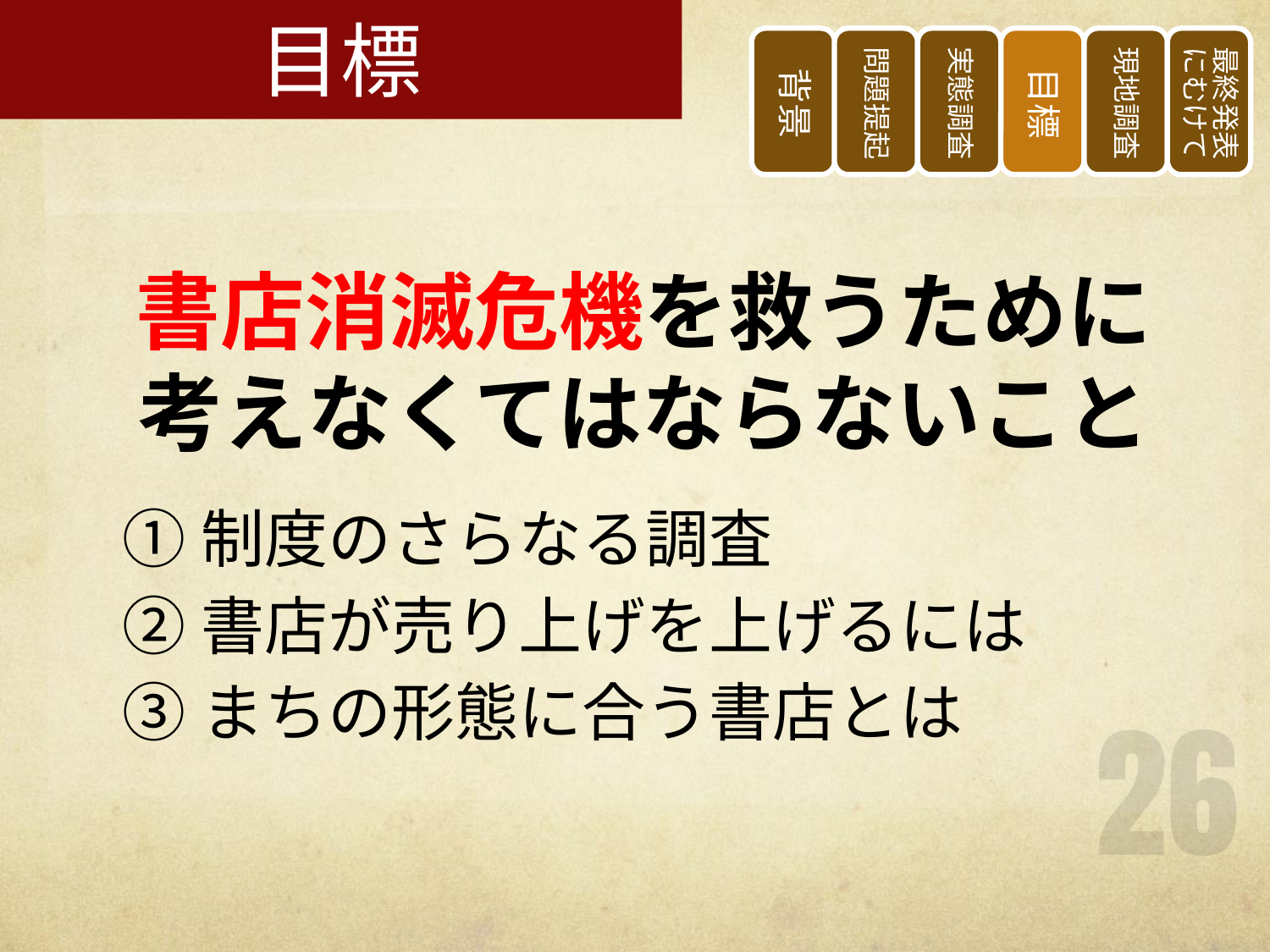

背景
問題提起
実態調査
目標
現地調査
最終発表にむけて
# 目標

①制度のさらなる調査
②書店が売り上げを上げるには
③まちの形態に合う書店とは

書店消滅危機を救うために
考えなくてはならないこと
26